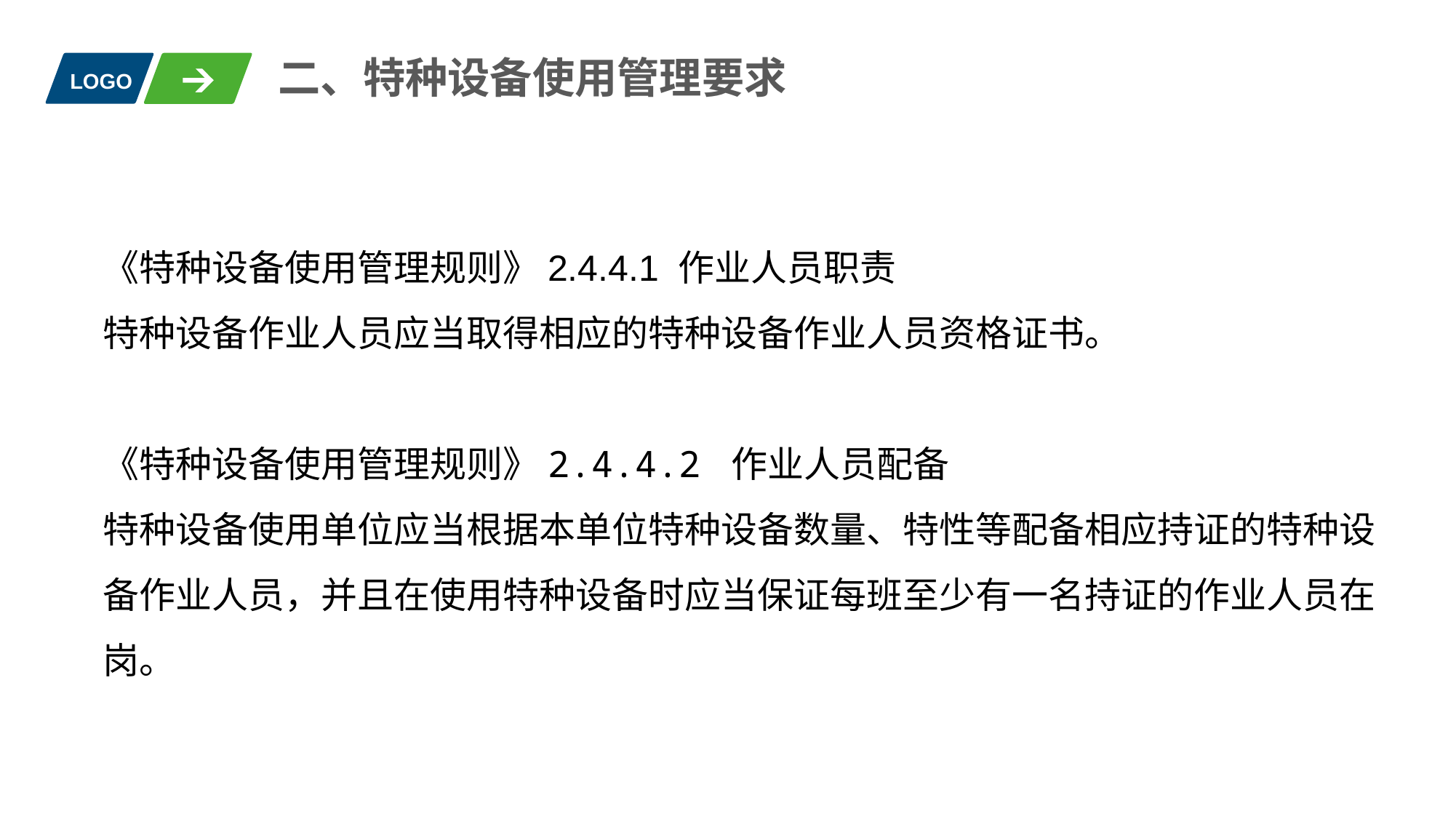

二、特种设备使用管理要求

LOGO

《特种设备使用管理规则》2.4.4.1 作业人员职责
特种设备作业人员应当取得相应的特种设备作业人员资格证书。

《特种设备使用管理规则》2.4.4.2 作业人员配备
特种设备使用单位应当根据本单位特种设备数量、特性等配备相应持证的特种设备作业人员，并且在使用特种设备时应当保证每班至少有一名持证的作业人员在岗。